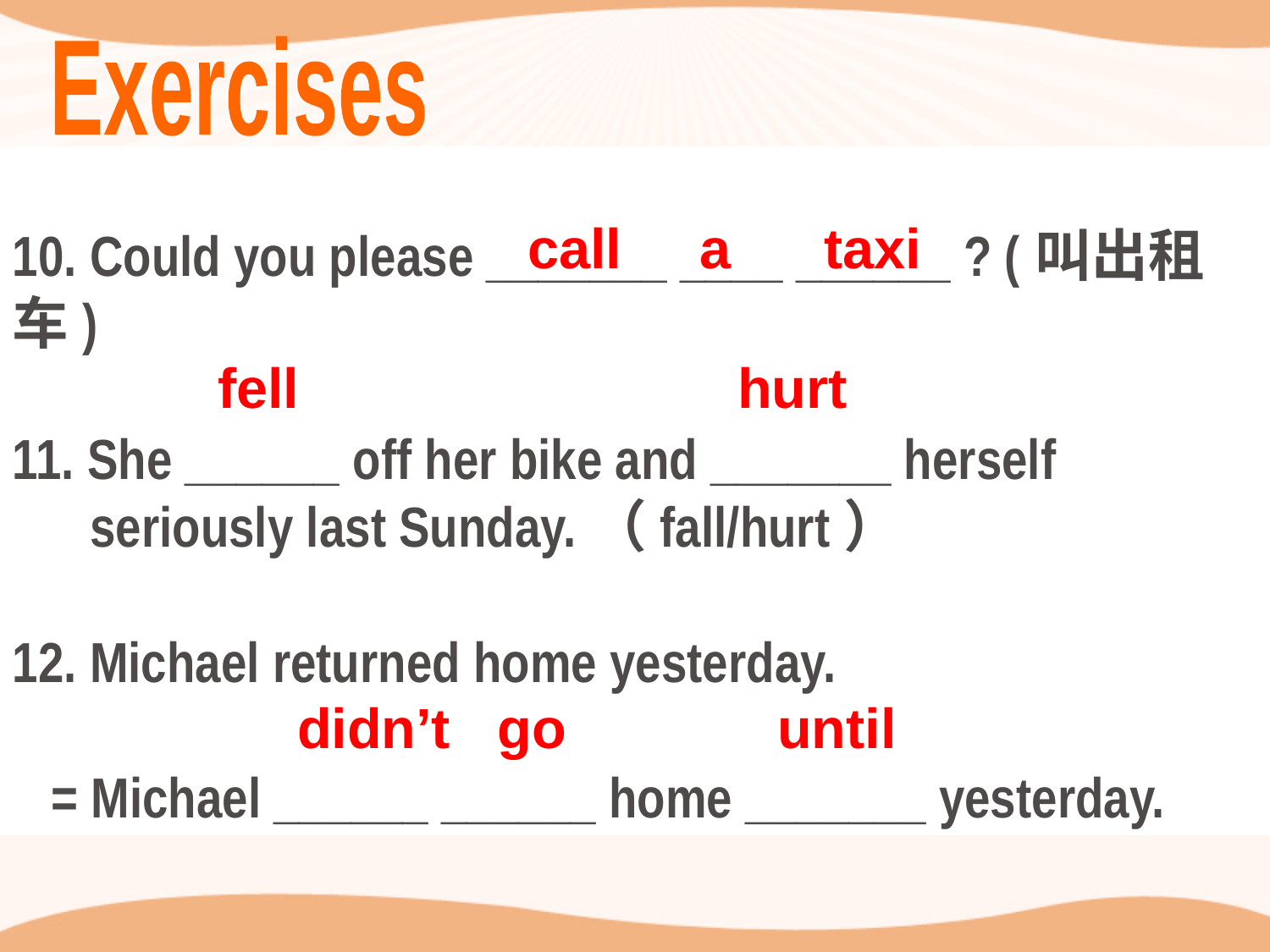

Exercises

10. Could you please _______ ____ ______ ? (叫出租车)

11. She ______ off her bike and _______ herself
      seriously last Sunday.（fall/hurt）

12. Michael returned home yesterday.

   = Michael ______ ______ home _______ yesterday.
call     a      taxi
fell
hurt
didn’t   go
until